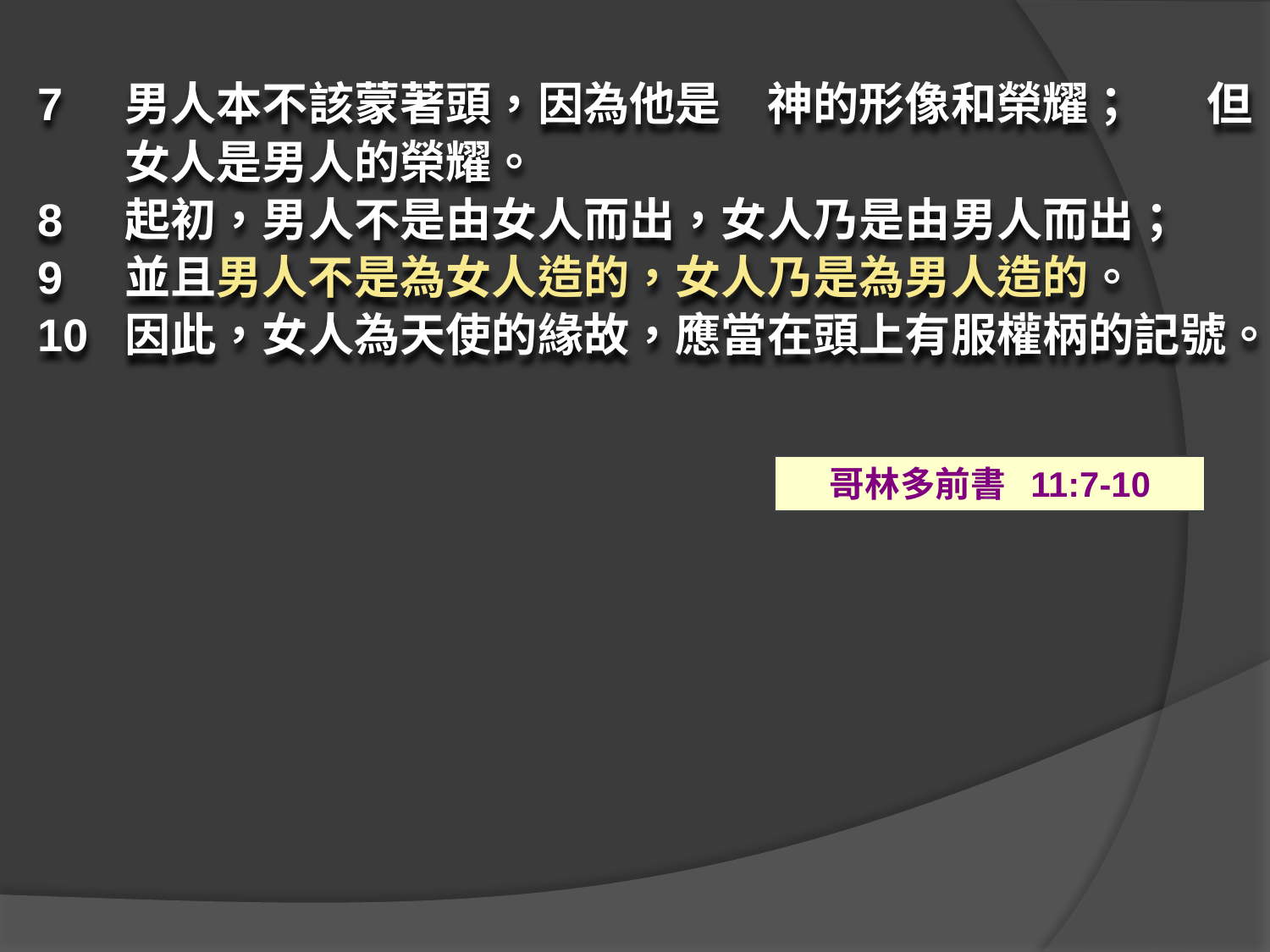

7	男人本不該蒙著頭，因為他是　神的形像和榮耀；       但女人是男人的榮耀。
8	起初，男人不是由女人而出，女人乃是由男人而出；
9	並且男人不是為女人造的，女人乃是為男人造的。
10	因此，女人為天使的緣故，應當在頭上有服權柄的記號。
哥林多前書  11:7-10